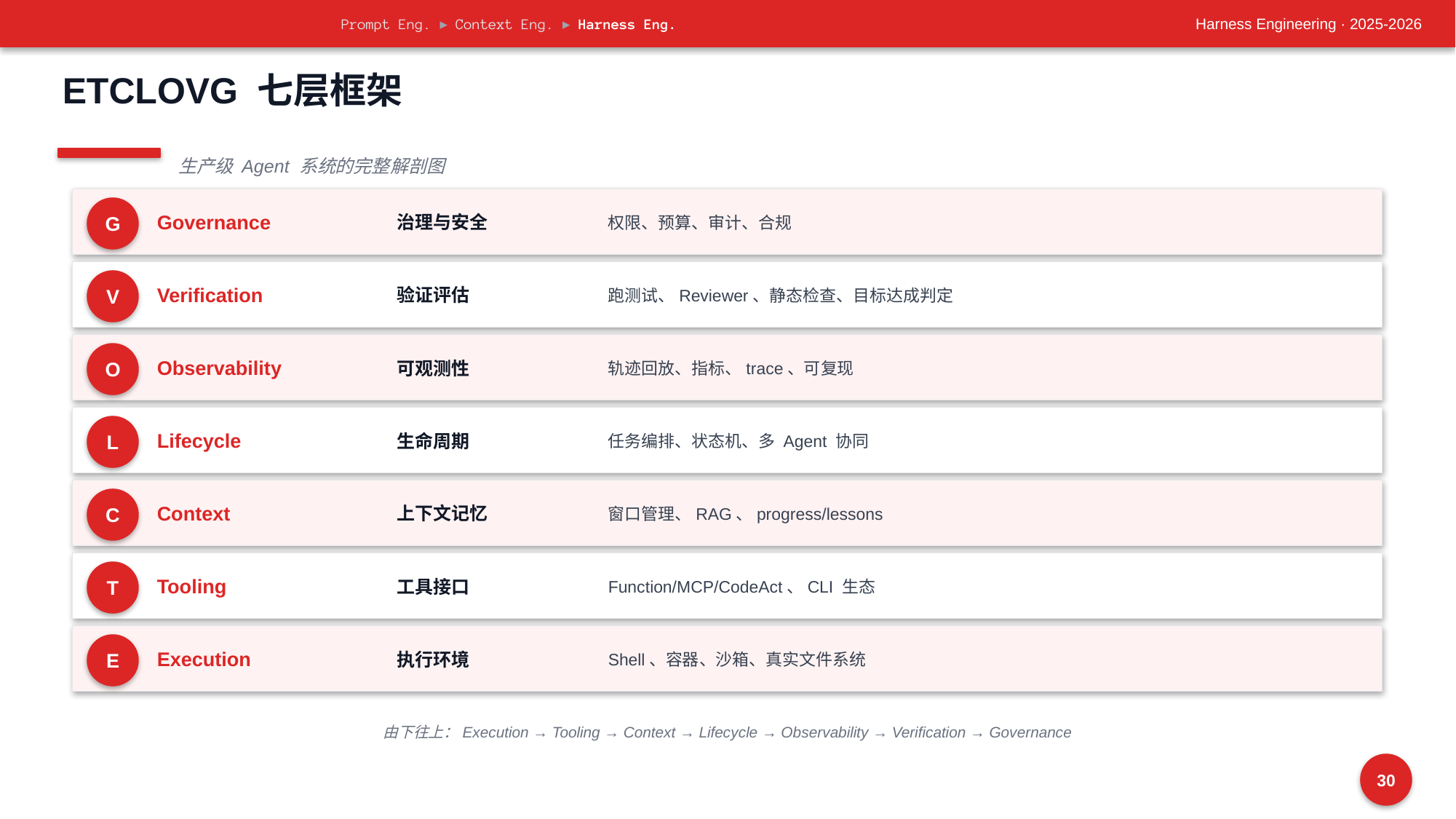

Prompt Eng.  ▸  Context Eng.  ▸  Harness Eng.
Harness Engineering · 2025-2026
ETCLOVG 七层框架
生产级 Agent 系统的完整解剖图

Governance
治理与安全
权限、预算、审计、合规

G

Verification
验证评估
跑测试、Reviewer、静态检查、目标达成判定

V

Observability
可观测性
轨迹回放、指标、trace、可复现

O

Lifecycle
生命周期
任务编排、状态机、多 Agent 协同

L

Context
上下文记忆
窗口管理、RAG、progress/lessons

C

Tooling
工具接口
Function/MCP/CodeAct、CLI 生态

T

Execution
执行环境
Shell、容器、沙箱、真实文件系统

E
由下往上：Execution → Tooling → Context → Lifecycle → Observability → Verification → Governance

30